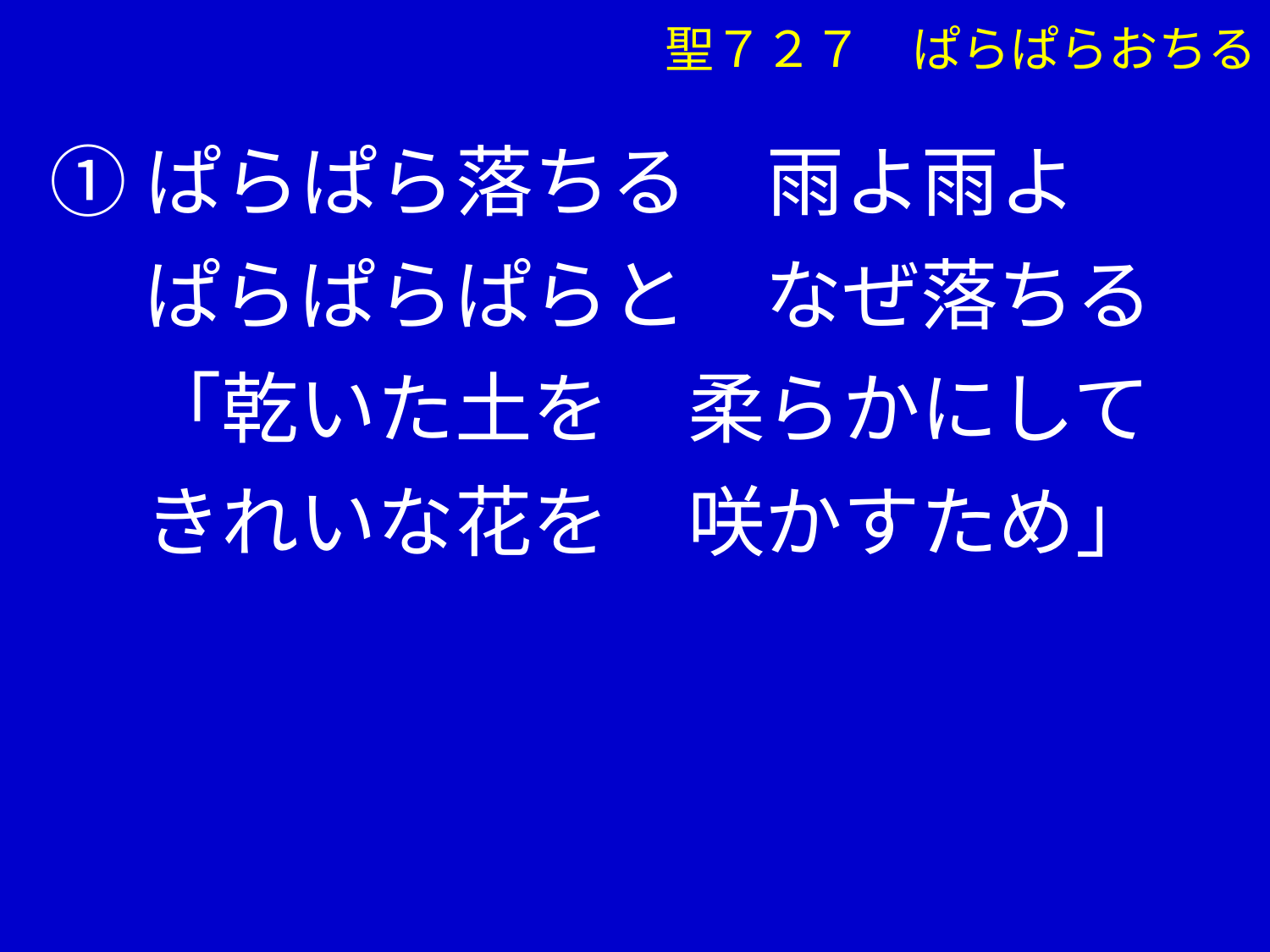

聖７２７　ぱらぱらおちる
①ぱらぱら落ちる　雨よ雨よ
　 ぱらぱらぱらと　なぜ落ちる
　 「乾いた土を　柔らかにして
　 きれいな花を　咲かすため」